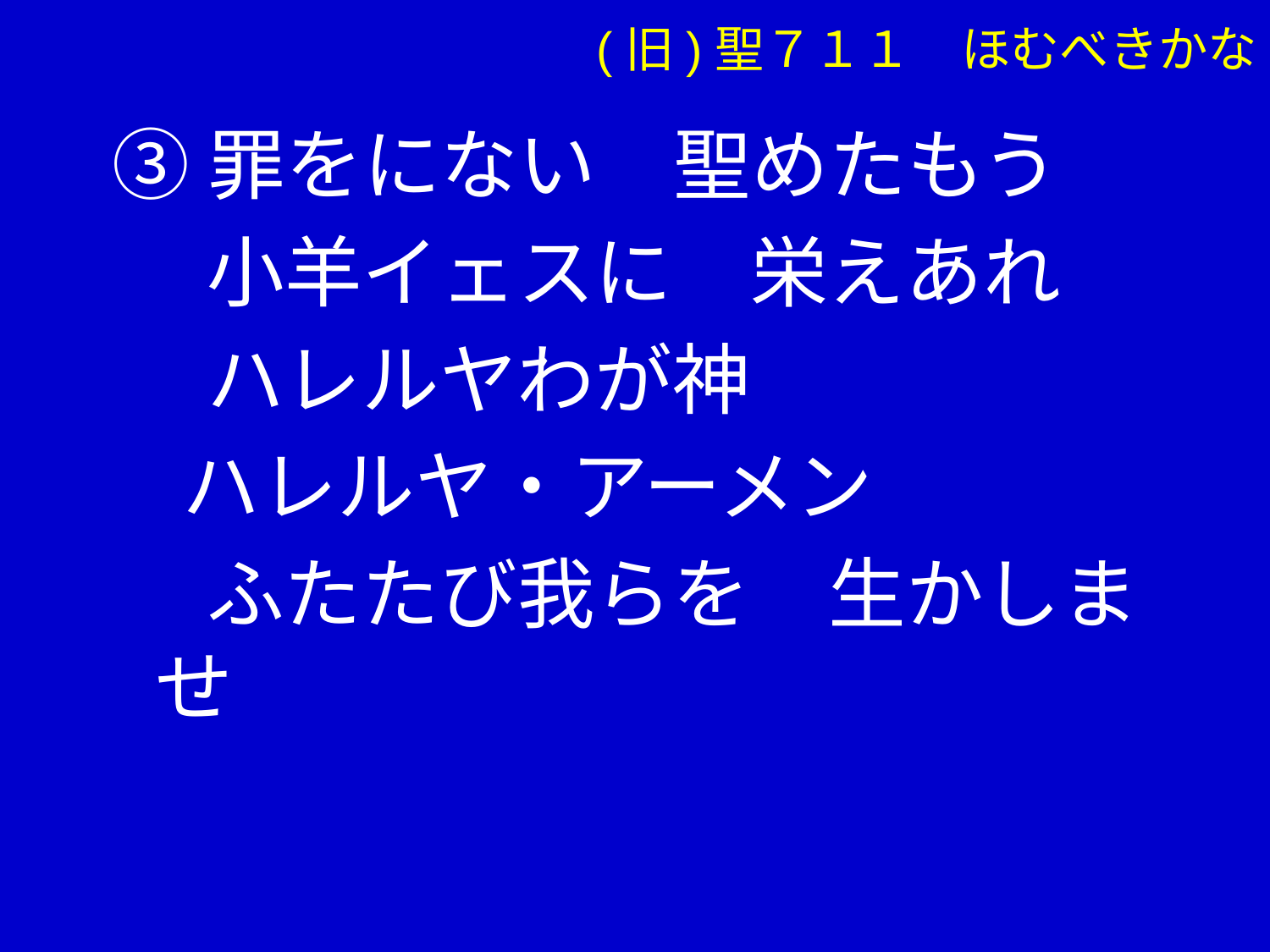

(旧)聖７１１　ほむべきかな
③罪をにない　聖めたもう
　 小羊イェスに　栄えあれ
　 ハレルヤわが神
   ハレルヤ・アーメン
　 ふたたび我らを　生かしませ